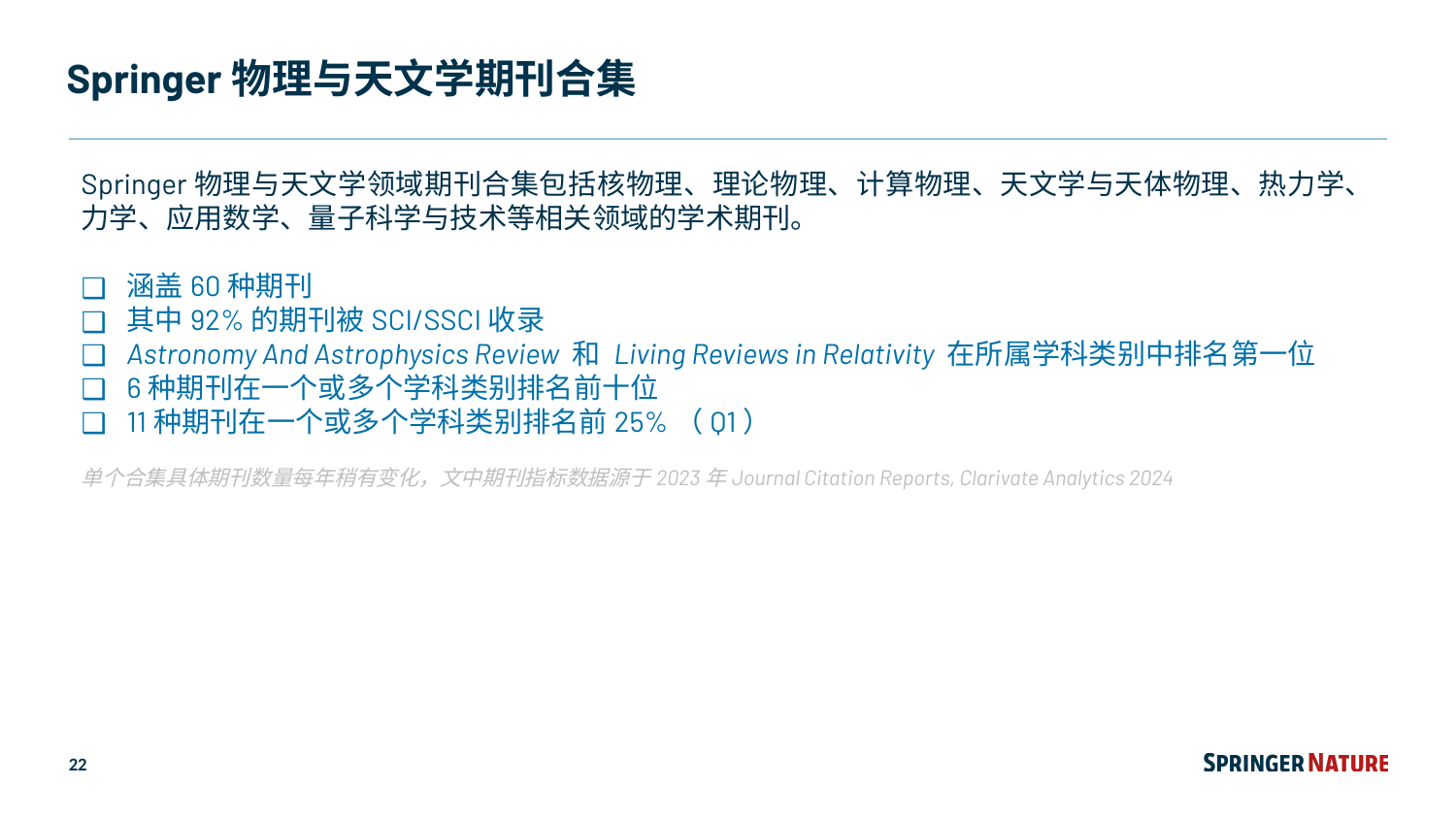

# Springer物理与天文学期刊合集
Springer物理与天文学领域期刊合集包括核物理、理论物理、计算物理、天文学与天体物理、热力学、力学、应用数学、量子科学与技术等相关领域的学术期刊。

涵盖60种期刊
其中92%的期刊被SCI/SSCI收录
Astronomy And Astrophysics Review 和 Living Reviews in Relativity 在所属学科类别中排名第一位
6种期刊在一个或多个学科类别排名前十位
11种期刊在一个或多个学科类别排名前25%（Q1）

单个合集具体期刊数量每年稍有变化，文中期刊指标数据源于2023年Journal Citation Reports, Clarivate Analytics 2024